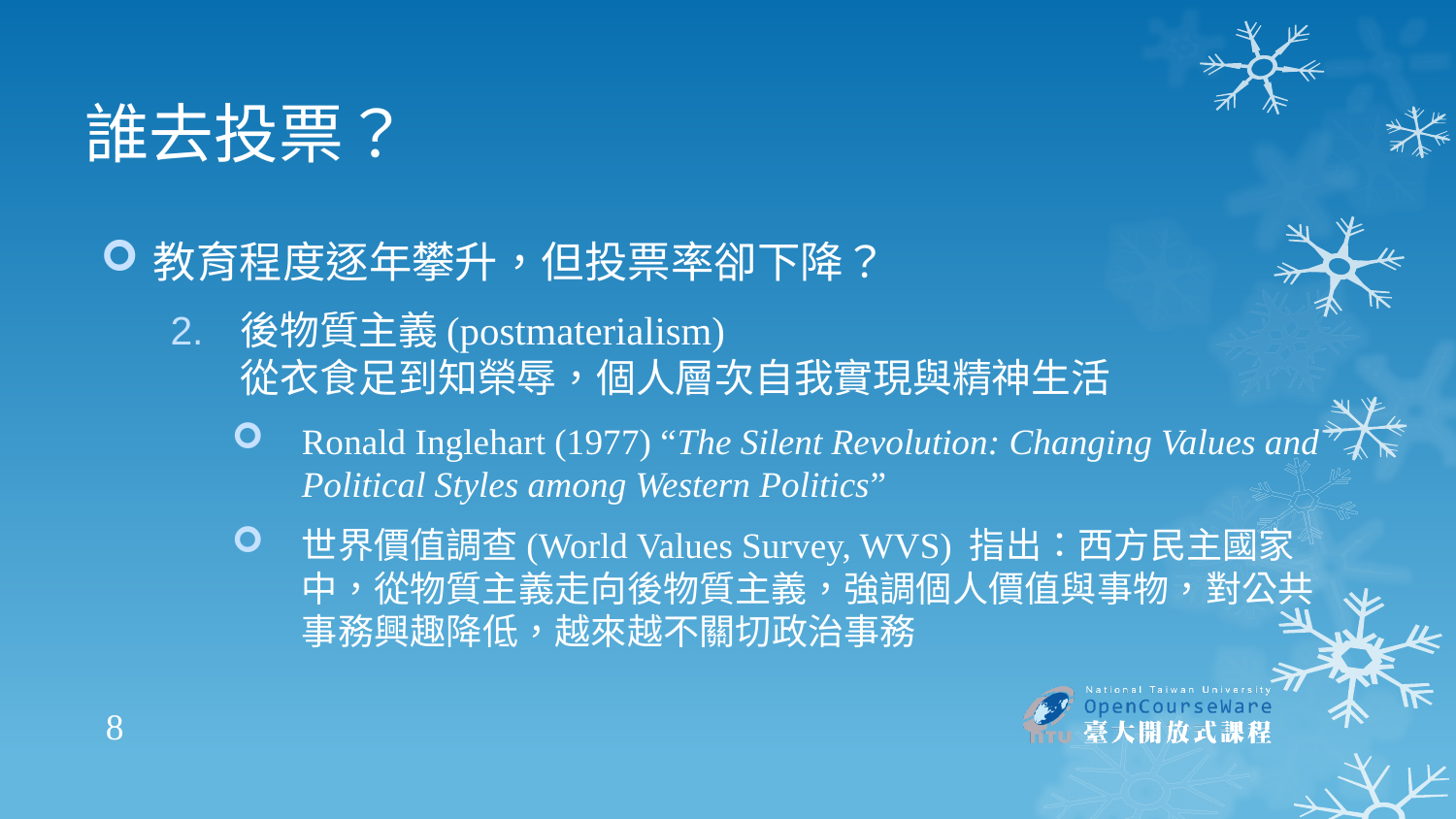

# 誰去投票？
教育程度逐年攀升，但投票率卻下降？
後物質主義(postmaterialism)
從衣食足到知榮辱，個人層次自我實現與精神生活
Ronald Inglehart (1977) “The Silent Revolution: Changing Values and Political Styles among Western Politics”
世界價值調查(World Values Survey, WVS) 指出：西方民主國家中，從物質主義走向後物質主義，強調個人價值與事物，對公共事務興趣降低，越來越不關切政治事務
8